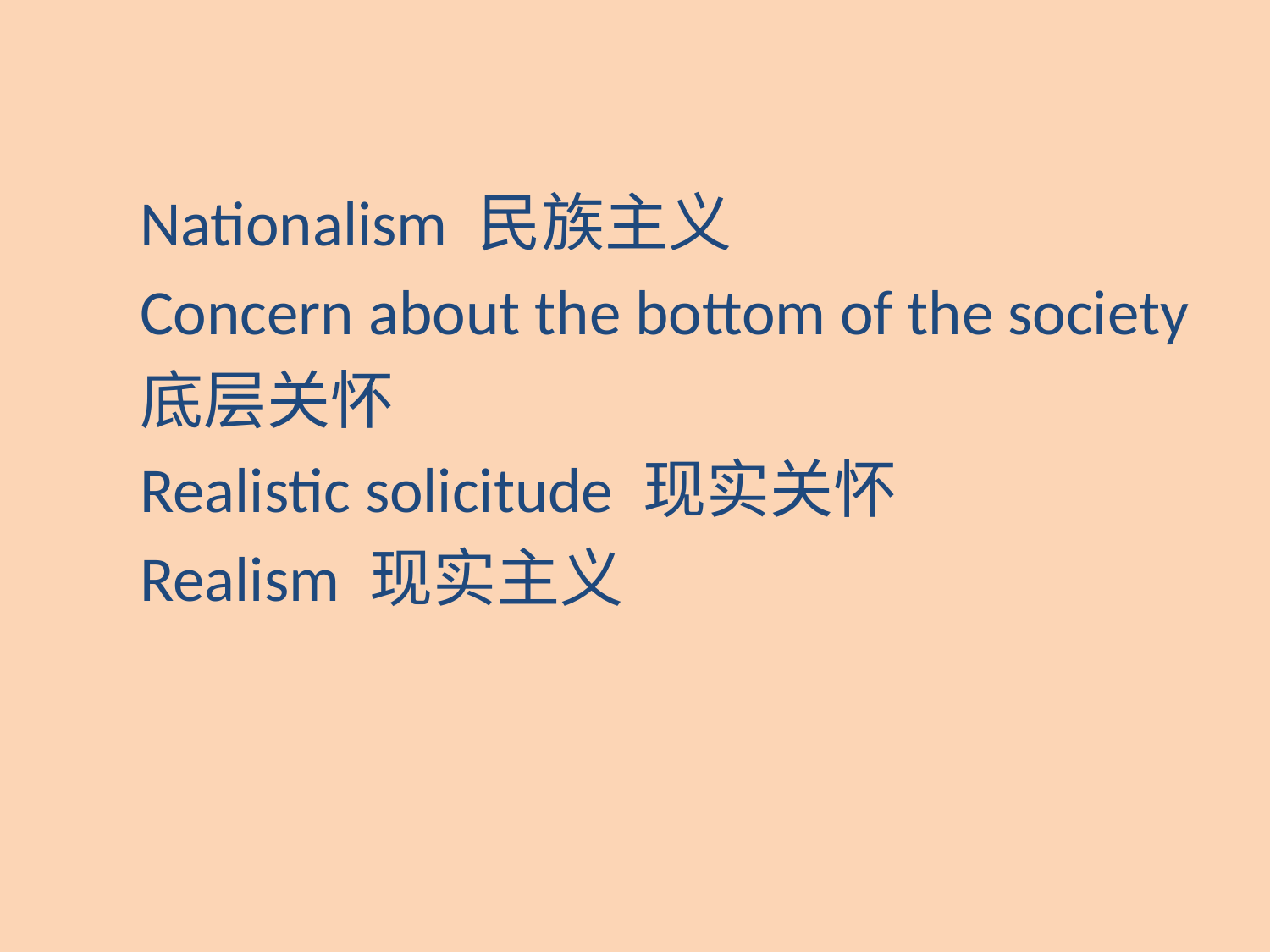

#
Nationalism 民族主义
Concern about the bottom of the society
底层关怀
Realistic solicitude 现实关怀
Realism 现实主义